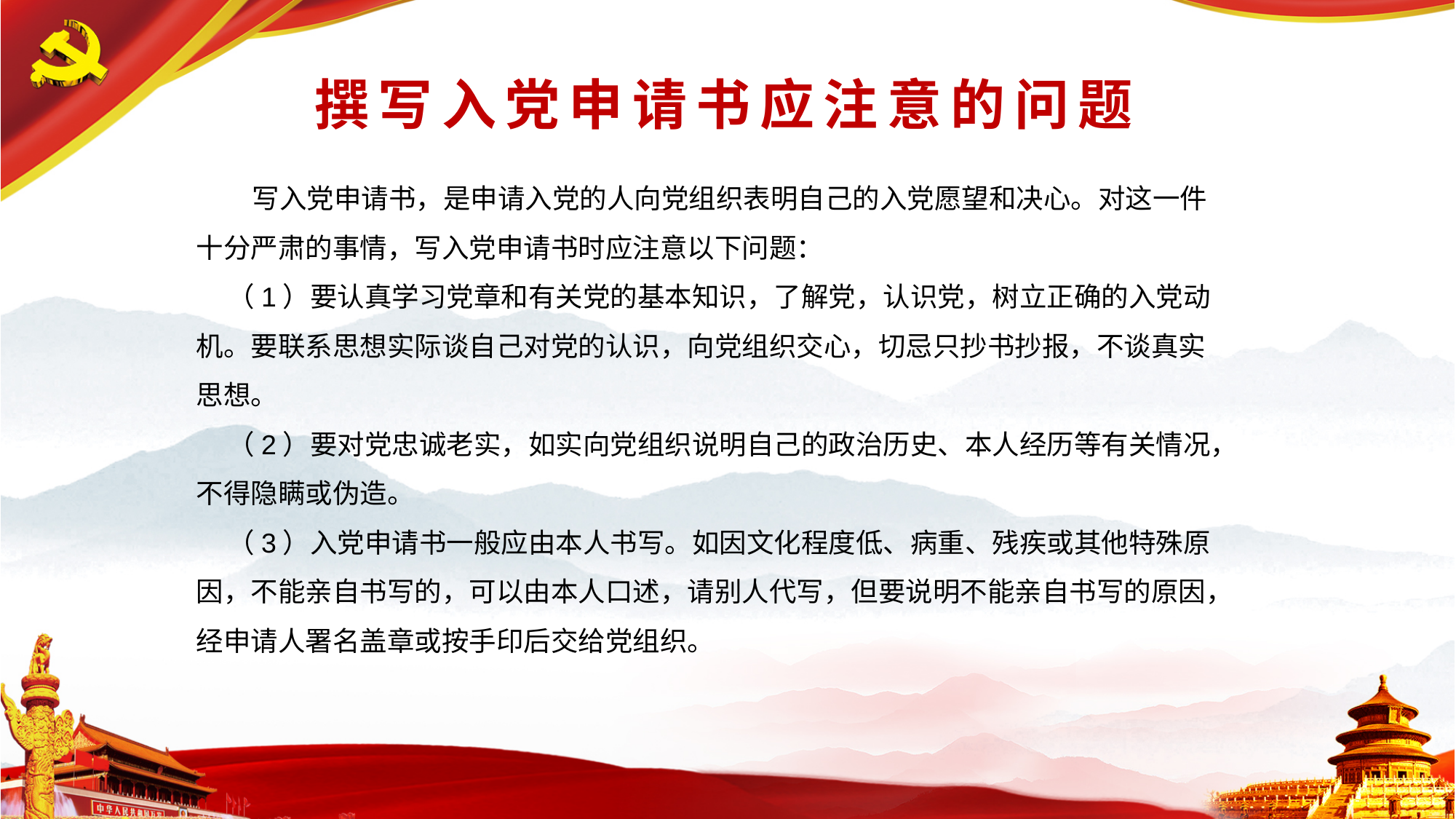

# 撰写入党申请书应注意的问题
        写入党申请书，是申请入党的人向党组织表明自己的入党愿望和决心。对这一件十分严肃的事情，写入党申请书时应注意以下问题：
    （1）要认真学习党章和有关党的基本知识，了解党，认识党，树立正确的入党动机。要联系思想实际谈自己对党的认识，向党组织交心，切忌只抄书抄报，不谈真实思想。
    （2）要对党忠诚老实，如实向党组织说明自己的政治历史、本人经历等有关情况，不得隐瞒或伪造。
    （3）入党申请书一般应由本人书写。如因文化程度低、病重、残疾或其他特殊原因，不能亲自书写的，可以由本人口述，请别人代写，但要说明不能亲自书写的原因，经申请人署名盖章或按手印后交给党组织。